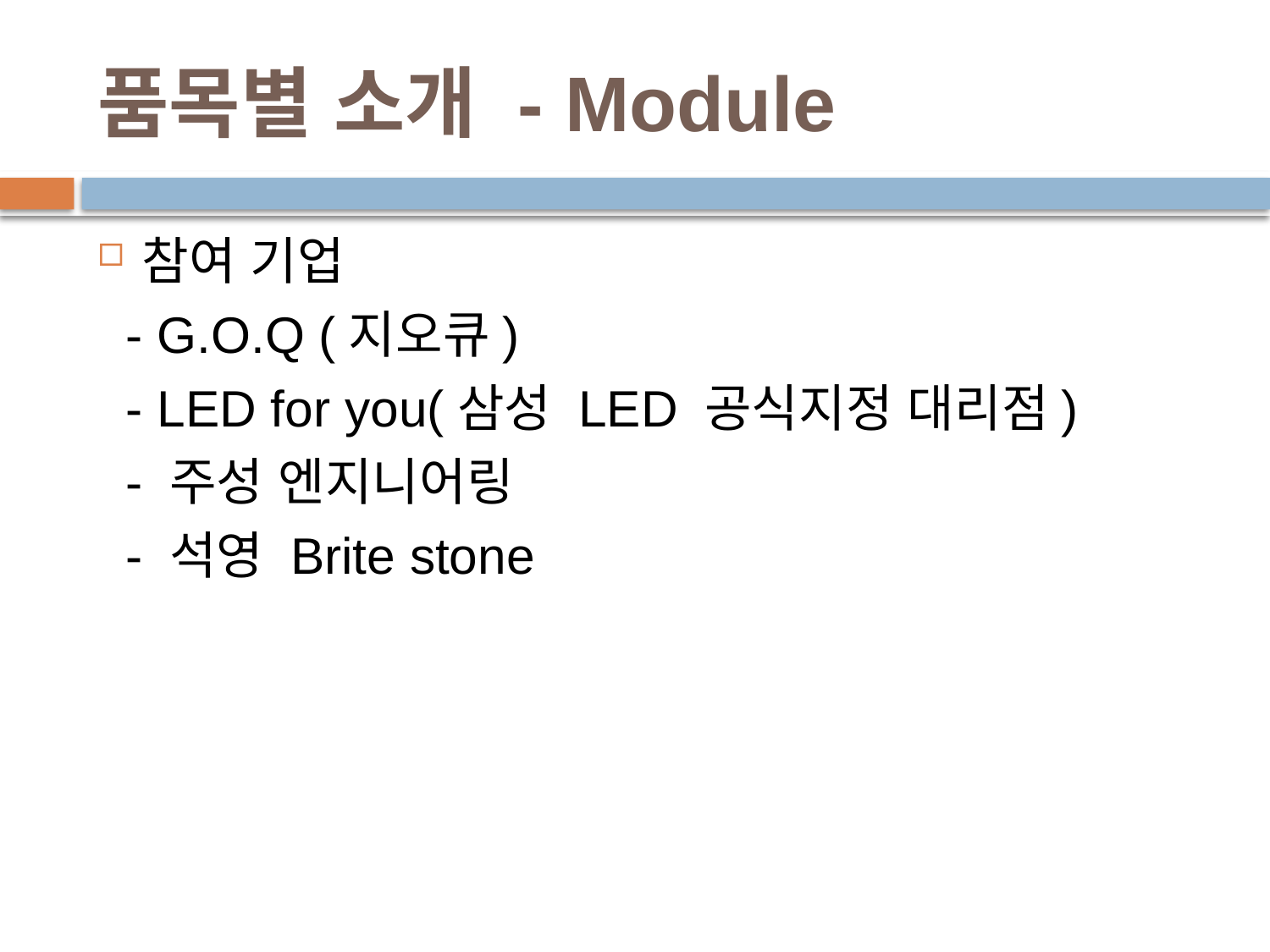

# 품목별 소개 - Module
참여 기업
  - G.O.Q (지오큐)
  - LED for you(삼성 LED 공식지정 대리점)
  - 주성 엔지니어링
  - 석영 Brite stone